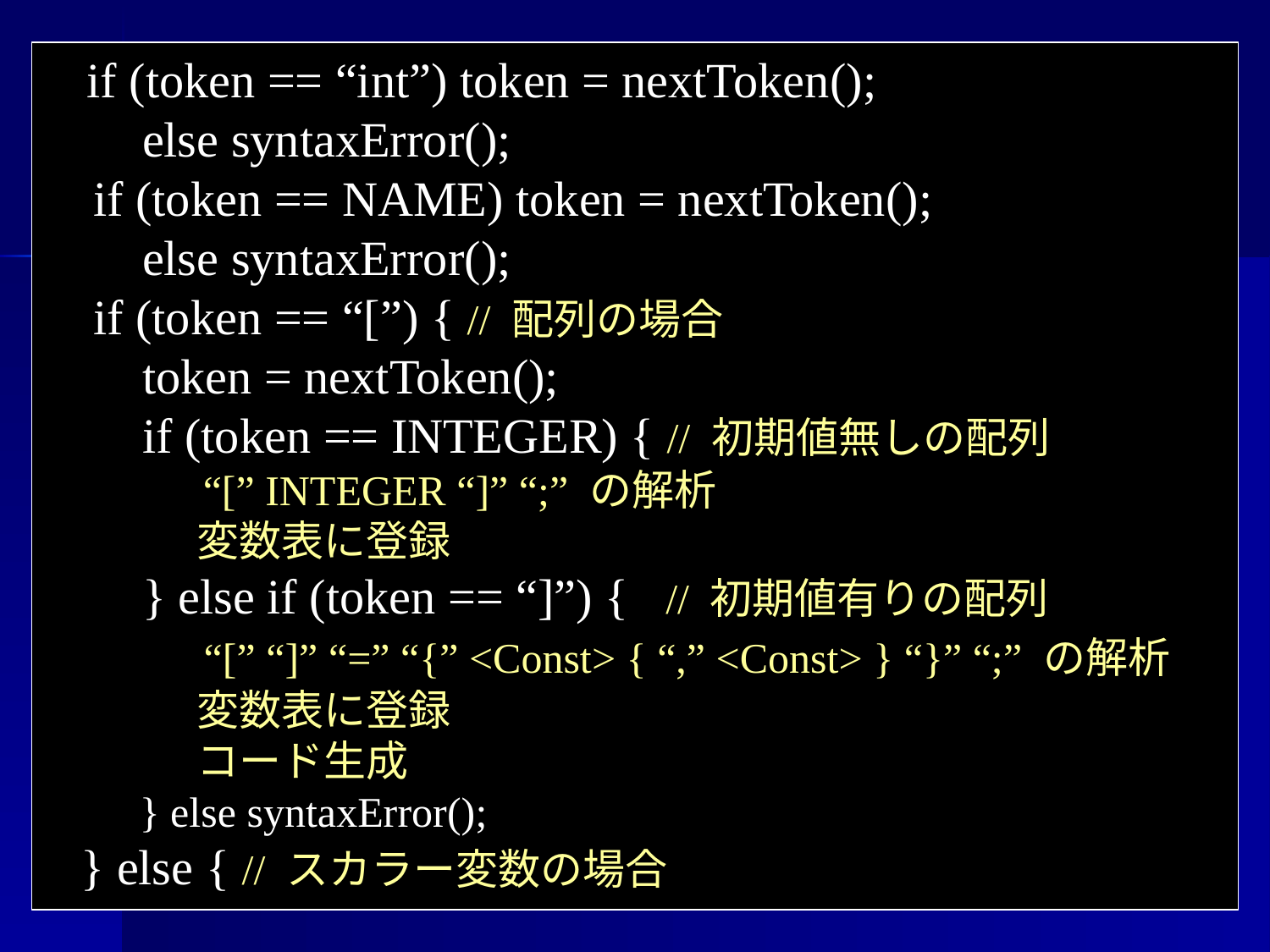

if (token == “int”) token = nextToken();
        else syntaxError();
    if (token == NAME) token = nextToken();
        else syntaxError();
    if (token == “[”) { // 配列の場合
        token = nextToken();
        if (token == INTEGER) { // 初期値無しの配列
               “[” INTEGER “]” “;” の解析
               変数表に登録
        } else if (token == “]”) {   // 初期値有りの配列
             “[” “]” “=” “{” <Const> { “,” <Const> } “}” “;” の解析
               変数表に登録
               コード生成
         } else syntaxError();
   } else { // スカラー変数の場合